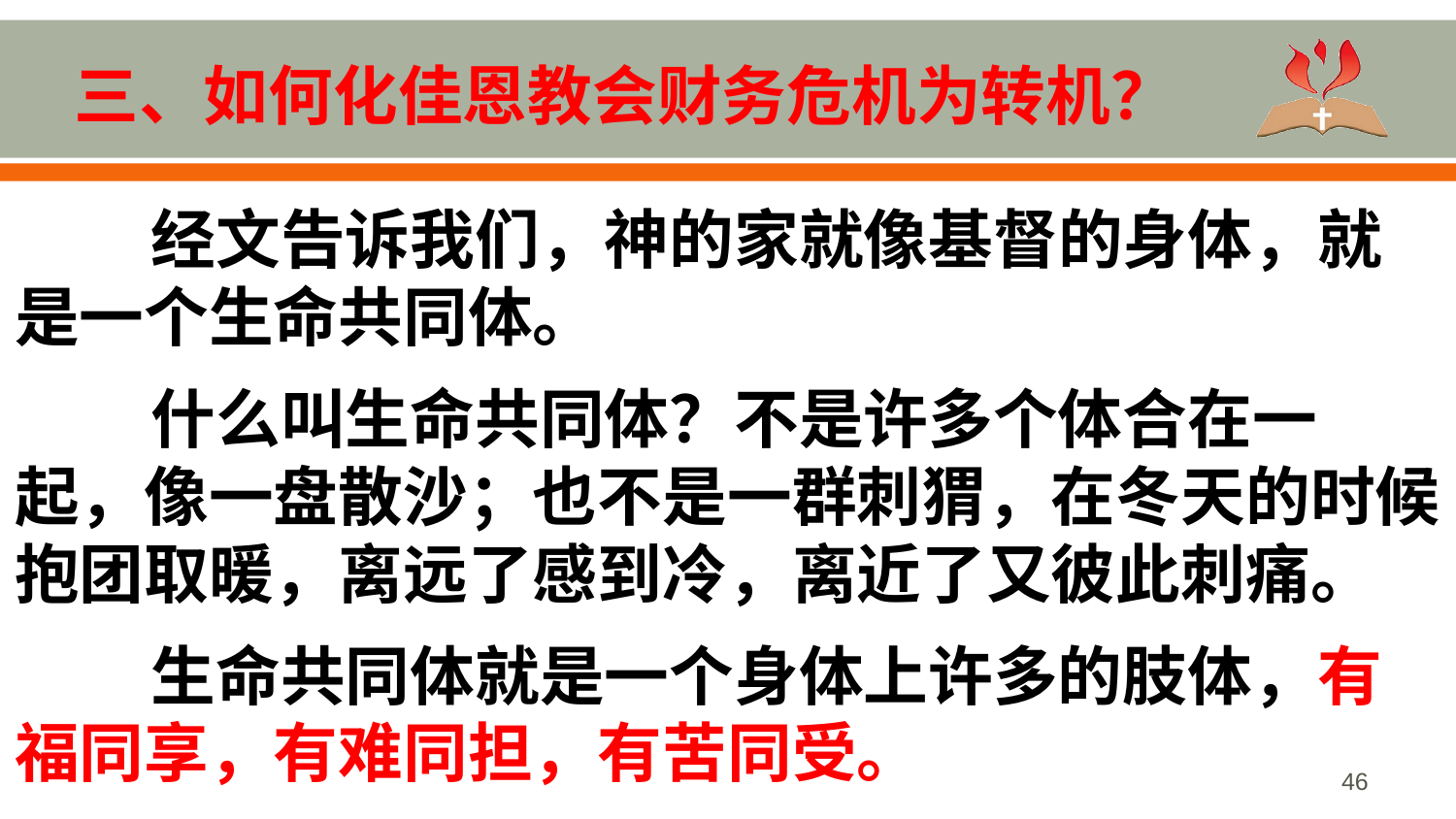

# 三、如何化佳恩教会财务危机为转机？
经文告诉我们，神的家就像基督的身体，就是一个生命共同体。
什么叫生命共同体？不是许多个体合在一起，像一盘散沙；也不是一群刺猬，在冬天的时候抱团取暖，离远了感到冷，离近了又彼此刺痛。
生命共同体就是一个身体上许多的肢体，有福同享，有难同担，有苦同受。

46